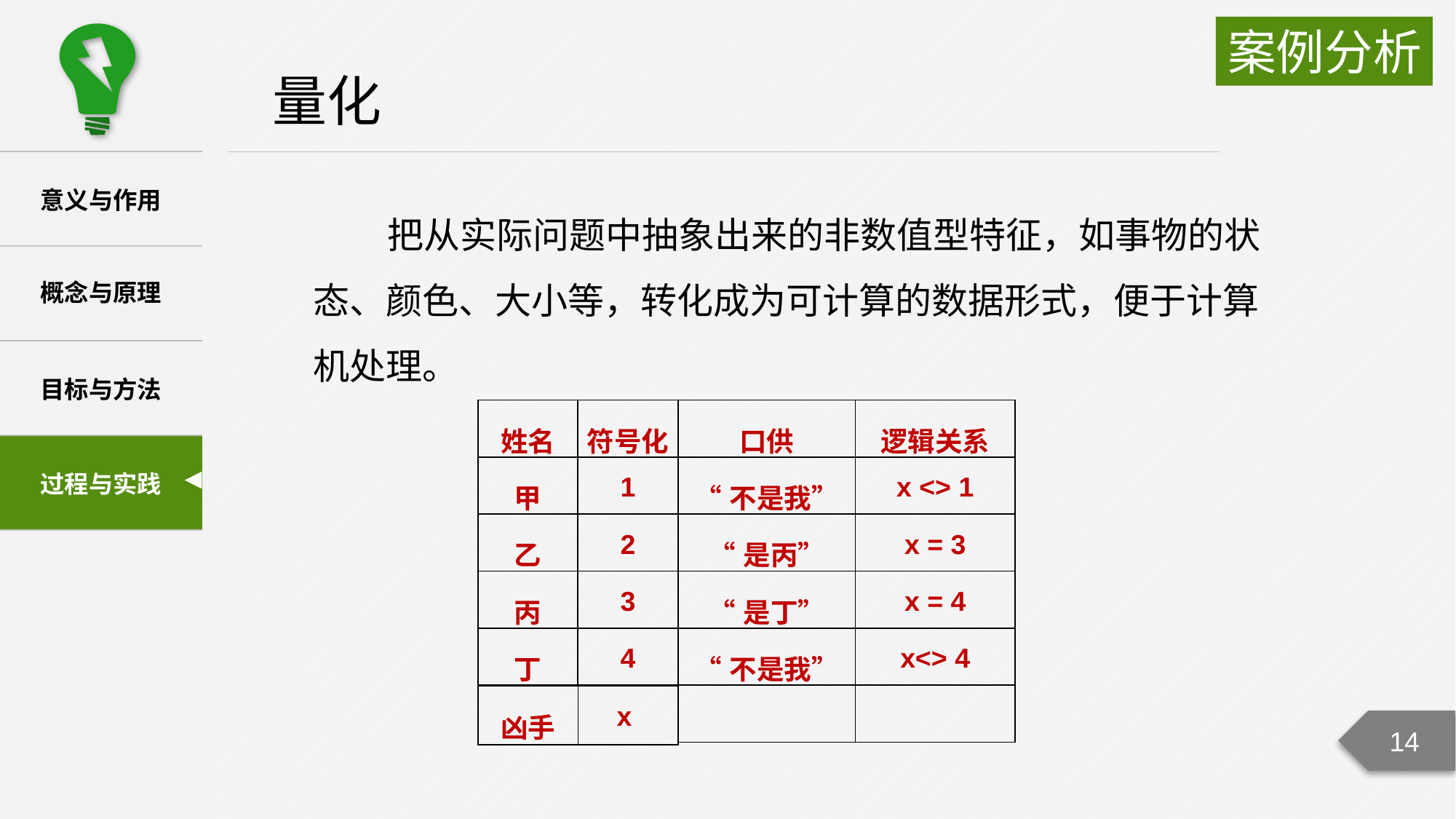

量化
        把从实际问题中抽象出来的非数值型特征，如事物的状态、颜色、大小等，转化成为可计算的数据形式，便于计算机处理。
| 姓名 | 符号化 |
| --- | --- |
| 甲 | 1 |
| 乙 | 2 |
| 丙 | 3 |
| 丁 | 4 |
| 口供 | 逻辑关系 |
| --- | --- |
| “不是我” | x <> 1 |
| “是丙” | x = 3 |
| “是丁” | x = 4 |
| “不是我” | x<> 4 |
|  |  |
| 凶手 | x |
| --- | --- |